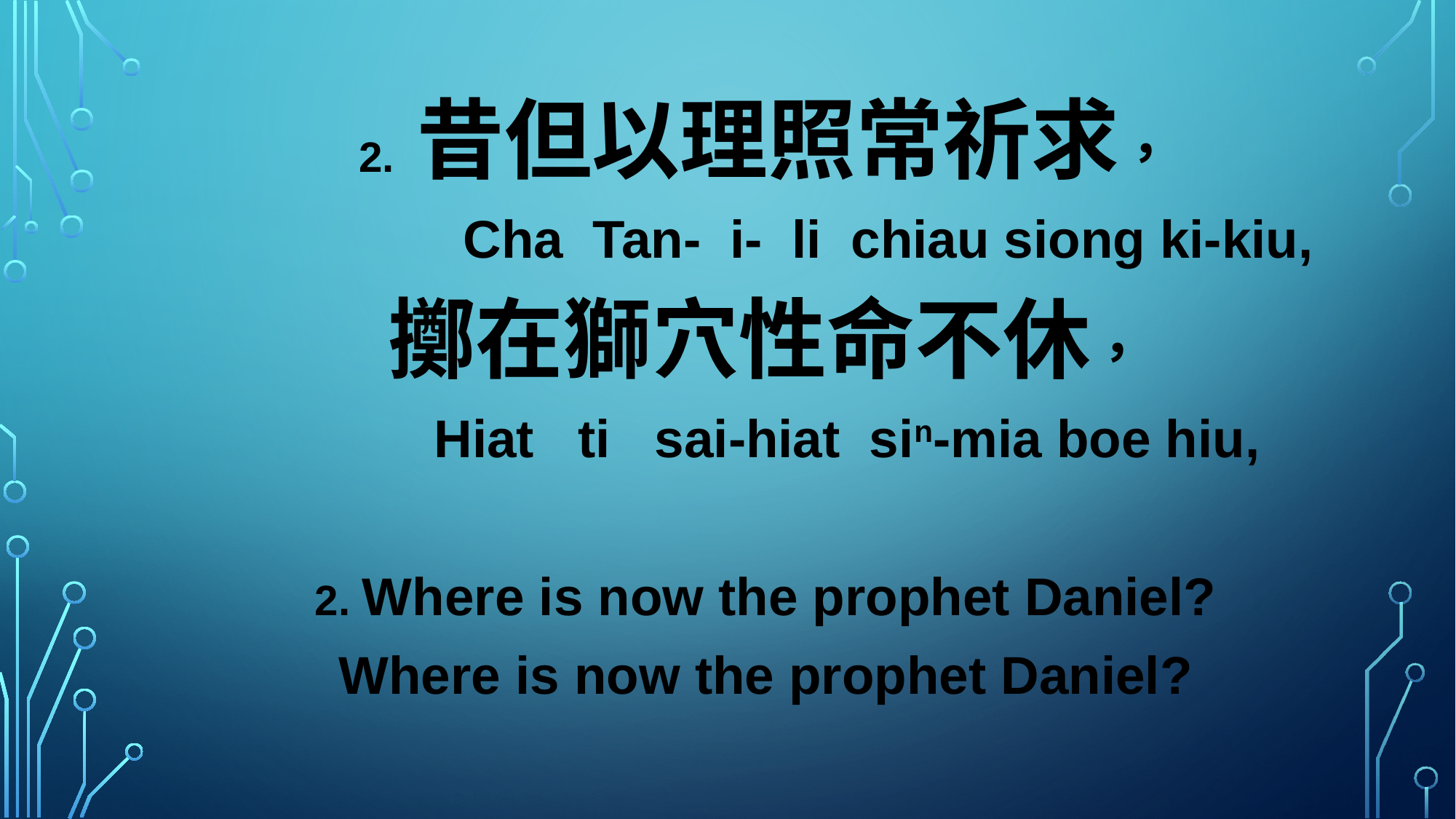

2. 昔但以理照常祈求，
                   Cha  Tan-  i-  li  chiau siong ki-kiu,
擲在獅穴性命不休，
                 Hiat   ti   sai-hiat  sin-mia boe hiu,

2. Where is now the prophet Daniel?
Where is now the prophet Daniel?